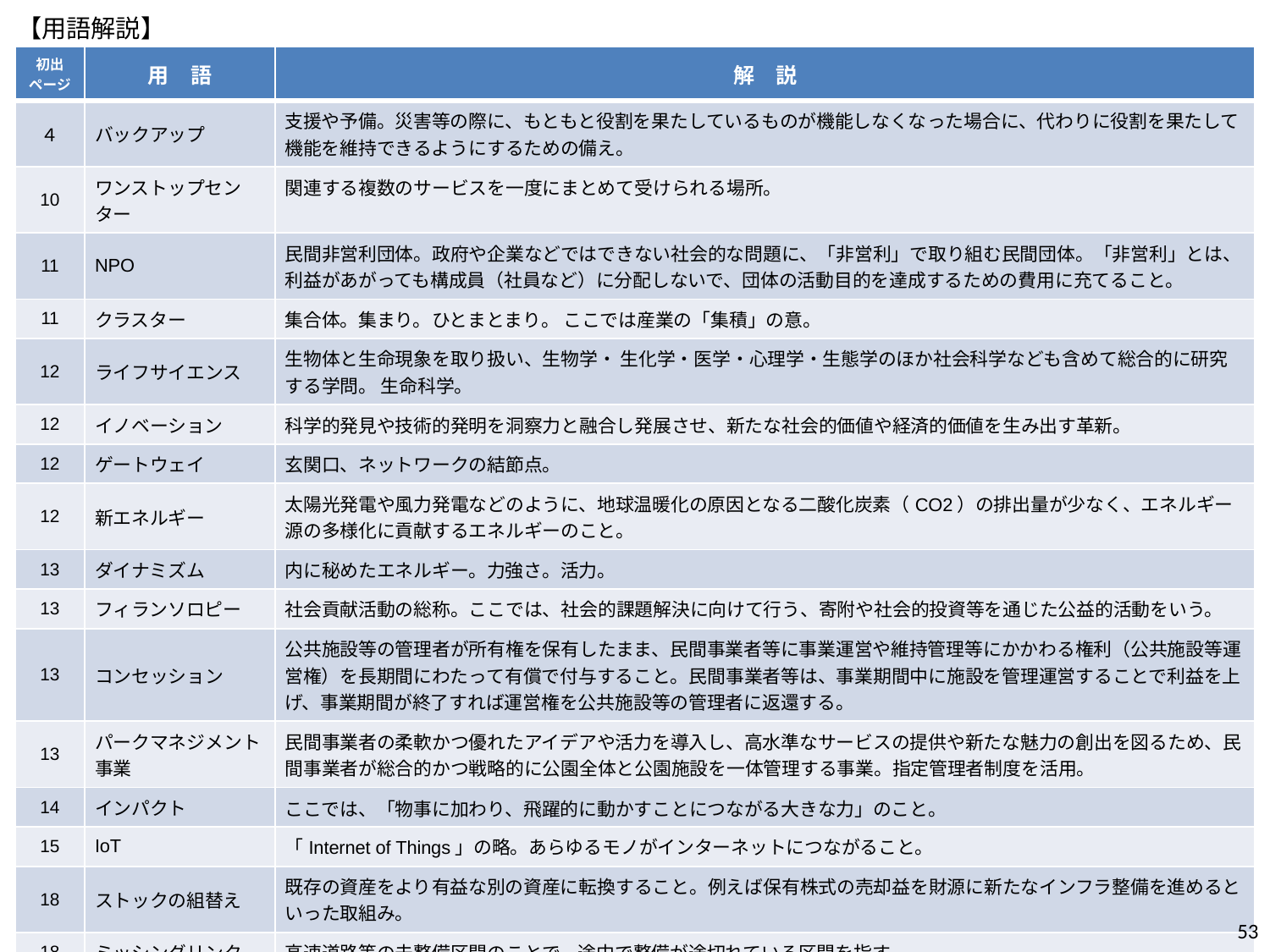

【用語解説】
| 初出 ページ | 用　語 | 解　説 |
| --- | --- | --- |
| ４ | バックアップ | 支援や予備。災害等の際に、もともと役割を果たしているものが機能しなくなった場合に、代わりに役割を果たして機能を維持できるようにするための備え。 |
| 10 | ワンストップセンター | 関連する複数のサービスを一度にまとめて受けられる場所。 |
| 11 | NPO | 民間非営利団体。政府や企業などではできない社会的な問題に、「非営利」で取り組む民間団体。「非営利」とは、利益があがっても構成員（社員など）に分配しないで、団体の活動目的を達成するための費用に充てること。 |
| 11 | クラスター | 集合体。集まり。ひとまとまり。 ここでは産業の「集積」の意。 |
| 12 | ライフサイエンス | 生物体と生命現象を取り扱い、生物学・ 生化学・医学・心理学・生態学のほか社会科学なども含めて総合的に研究する学問。 生命科学。 |
| 12 | イノベーション | 科学的発見や技術的発明を洞察力と融合し発展させ、新たな社会的価値や経済的価値を生み出す革新。 |
| 12 | ゲートウェイ | 玄関口、ネットワークの結節点。 |
| 12 | 新エネルギー | 太陽光発電や風力発電などのように、地球温暖化の原因となる二酸化炭素（CO2）の排出量が少なく、エネルギー源の多様化に貢献するエネルギーのこと。 |
| 13 | ダイナミズム | 内に秘めたエネルギー。力強さ。活力。 |
| 13 | フィランソロピー | 社会貢献活動の総称。ここでは、社会的課題解決に向けて行う、寄附や社会的投資等を通じた公益的活動をいう。 |
| 13 | コンセッション | 公共施設等の管理者が所有権を保有したまま、民間事業者等に事業運営や維持管理等にかかわる権利（公共施設等運営権）を長期間にわたって有償で付与すること。民間事業者等は、事業期間中に施設を管理運営することで利益を上げ、事業期間が終了すれば運営権を公共施設等の管理者に返還する。 |
| 13 | パークマネジメント事業 | 民間事業者の柔軟かつ優れたアイデアや活力を導入し、高水準なサービスの提供や新たな魅力の創出を図るため、民間事業者が総合的かつ戦略的に公園全体と公園施設を一体管理する事業。指定管理者制度を活用。 |
| 14 | インパクト | ここでは、「物事に加わり、飛躍的に動かすことにつながる大きな力」のこと。 |
| 15 | IoT | 「Internet of Things」の略。あらゆるモノがインターネットにつながること。 |
| 18 | ストックの組替え | 既存の資産をより有益な別の資産に転換すること。例えば保有株式の売却益を財源に新たなインフラ整備を進めるといった取組み。 |
| 18 | ミッシングリンク | 高速道路等の未整備区間のことで、途中で整備が途切れている区間を指す。 |
| 18 | シームレス | 途切れのない、継ぎ目のない。 |
| 19 | インバウンド | 入ってくる、内向きのという意味の形容詞（inbound)。海外から日本へ来る観光客を指すことが多い。 |
| 21 | ダウンサイジング | サイズ（規模）を小さくすること。 |
53